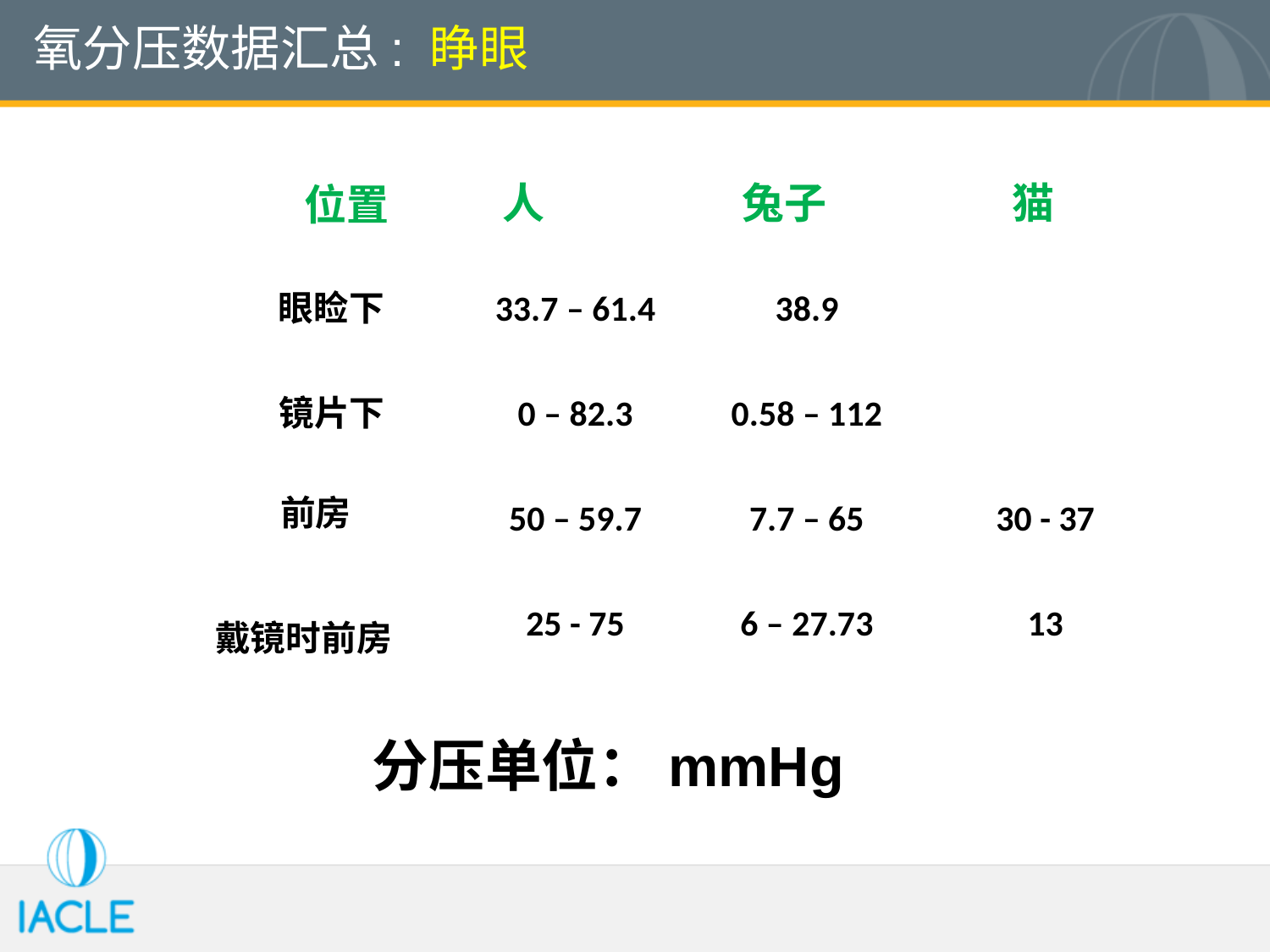

氧分压数据汇总: 睁眼
人
兔子
猫
位置
眼睑下
33.7 – 61.4
38.9
镜片下
0 – 82.3
0.58 – 112
前房
50 – 59.7
7.7 – 65
30 - 37
25 - 75
6 – 27.73
13
戴镜时前房
分压单位：mmHg